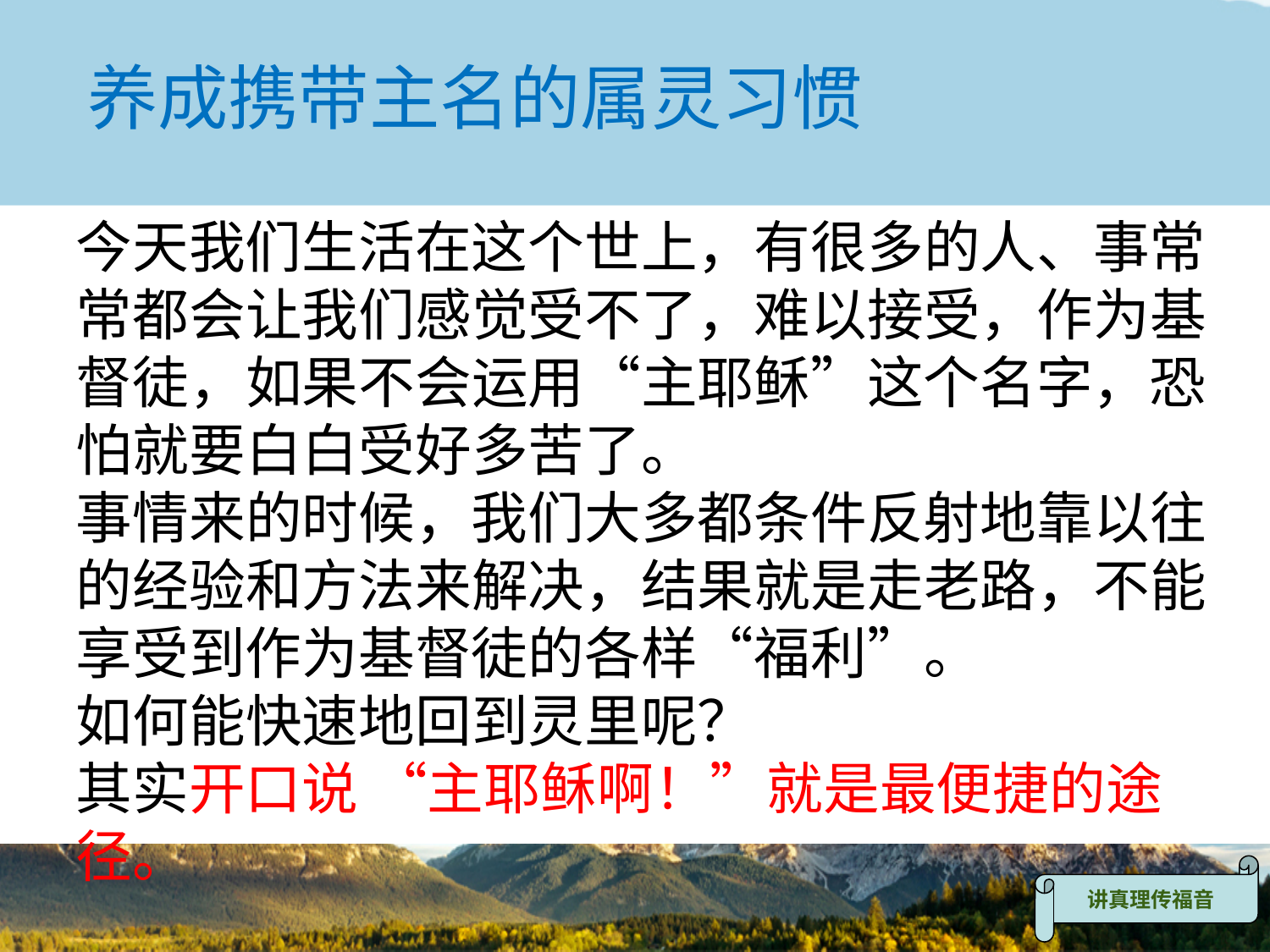

养成携带主名的属灵习惯
今天我们生活在这个世上，有很多的人、事常常都会让我们感觉受不了，难以接受，作为基督徒，如果不会运用“主耶稣”这个名字，恐怕就要白白受好多苦了。
事情来的时候，我们大多都条件反射地靠以往的经验和方法来解决，结果就是走老路，不能享受到作为基督徒的各样“福利”。
如何能快速地回到灵里呢？
其实开口说 “主耶稣啊！”就是最便捷的途径。
讲真理传福音